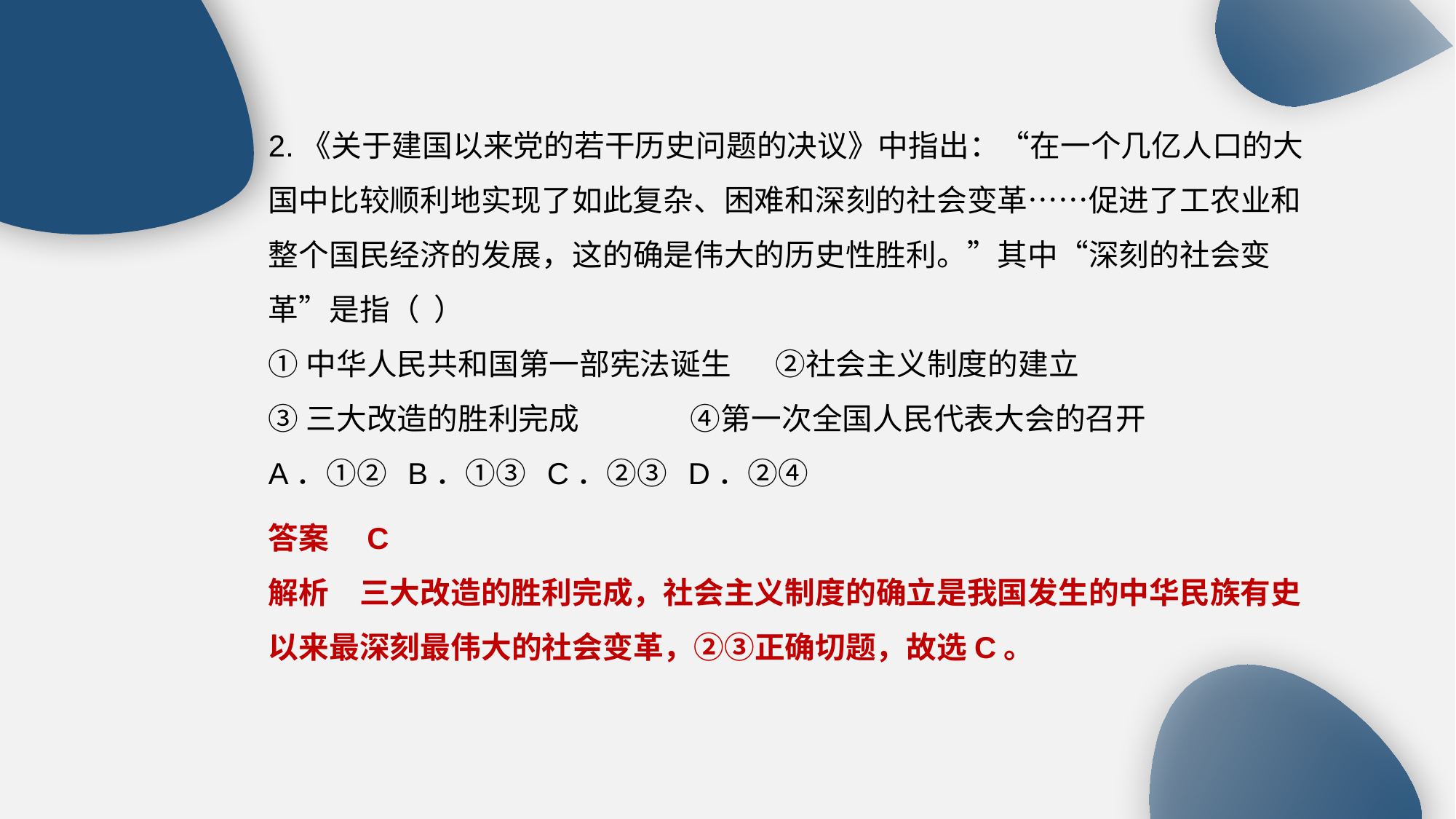

2.《关于建国以来党的若干历史问题的决议》中指出：“在一个几亿人口的大国中比较顺利地实现了如此复杂、困难和深刻的社会变革……促进了工农业和整个国民经济的发展，这的确是伟大的历史性胜利。”其中“深刻的社会变革”是指（  ）
①中华人民共和国第一部宪法诞生　  ②社会主义制度的建立
③三大改造的胜利完成　            ④第一次全国人民代表大会的召开
A．①②  B．①③  C．②③  D．②④
答案　C
解析　三大改造的胜利完成，社会主义制度的确立是我国发生的中华民族有史以来最深刻最伟大的社会变革，②③正确切题，故选C。